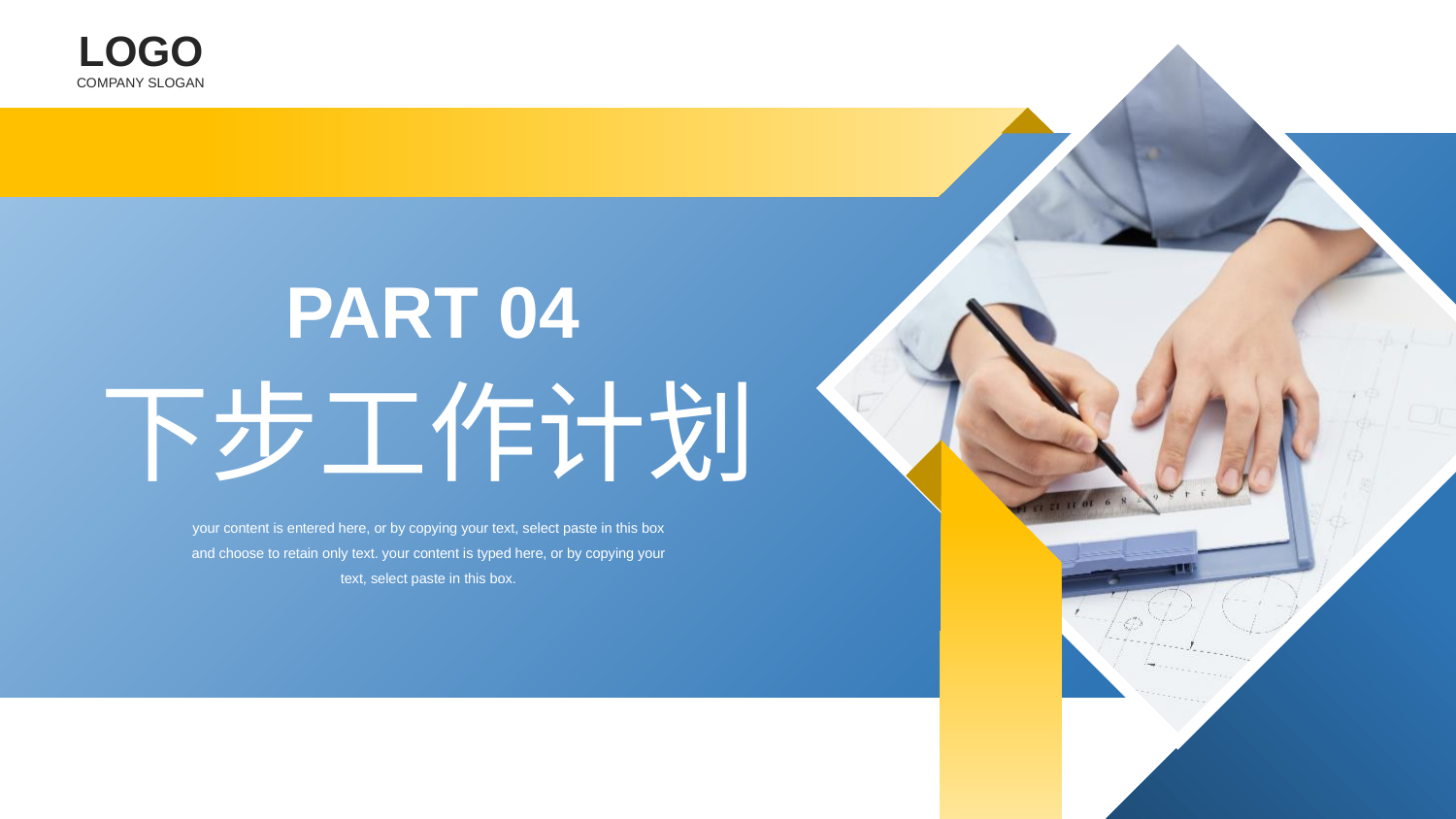

LOGO

COMPANY SLOGAN
PART 04
下步工作计划
your content is entered here, or by copying your text, select paste in this box and choose to retain only text. your content is typed here, or by copying your text, select paste in this box.